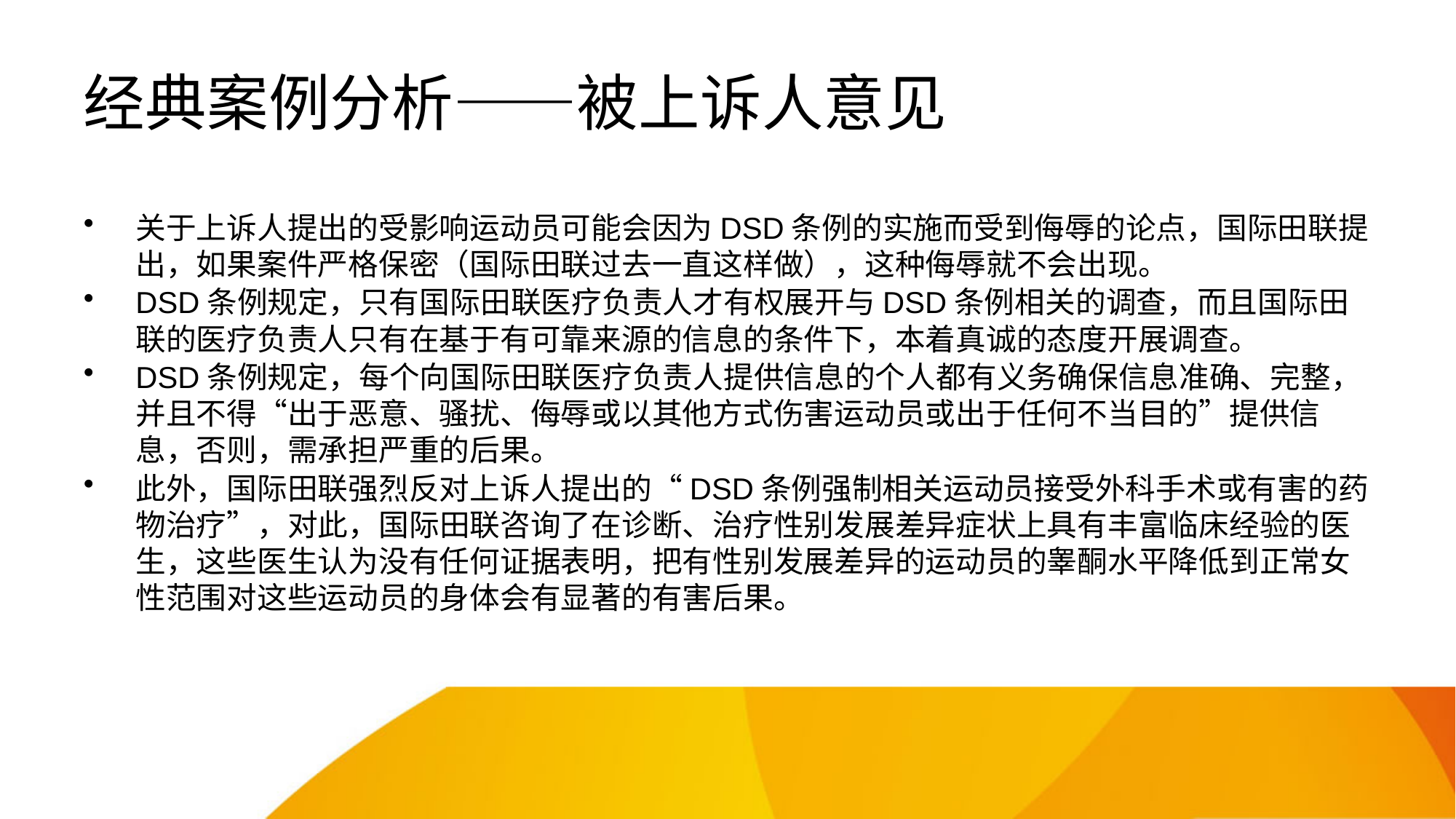

# 经典案例分析——被上诉人意见
关于上诉人提出的受影响运动员可能会因为DSD条例的实施而受到侮辱的论点，国际田联提出，如果案件严格保密（国际田联过去一直这样做），这种侮辱就不会出现。
DSD条例规定，只有国际田联医疗负责人才有权展开与DSD条例相关的调查，而且国际田联的医疗负责人只有在基于有可靠来源的信息的条件下，本着真诚的态度开展调查。
DSD条例规定，每个向国际田联医疗负责人提供信息的个人都有义务确保信息准确、完整，并且不得“出于恶意、骚扰、侮辱或以其他方式伤害运动员或出于任何不当目的”提供信息，否则，需承担严重的后果。
此外，国际田联强烈反对上诉人提出的“DSD条例强制相关运动员接受外科手术或有害的药物治疗”，对此，国际田联咨询了在诊断、治疗性别发展差异症状上具有丰富临床经验的医生，这些医生认为没有任何证据表明，把有性别发展差异的运动员的睾酮水平降低到正常女性范围对这些运动员的身体会有显著的有害后果。